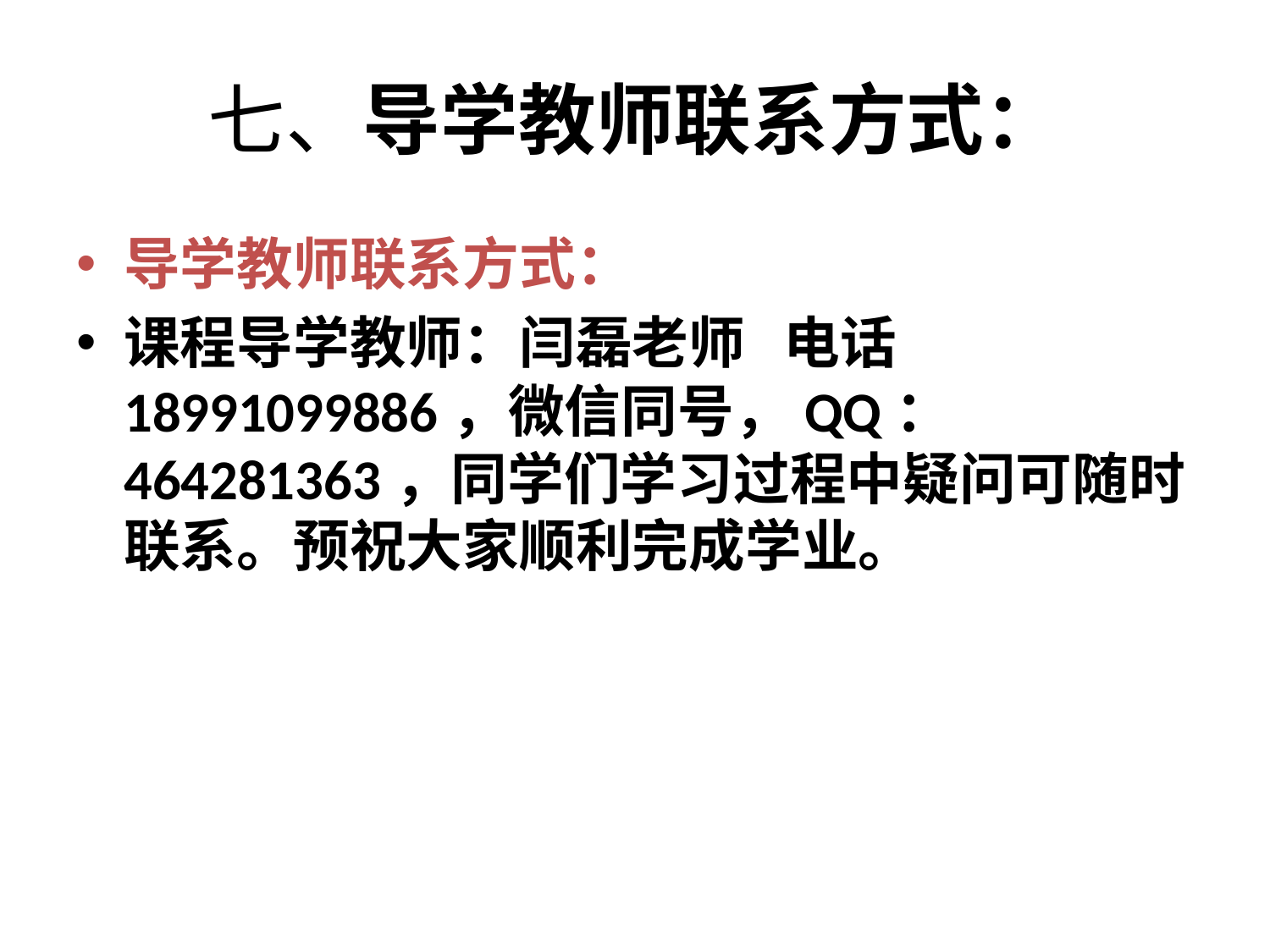

# 七、导学教师联系方式：
导学教师联系方式：
课程导学教师：闫磊老师   电话18991099886，微信同号，QQ：464281363，同学们学习过程中疑问可随时联系。预祝大家顺利完成学业。